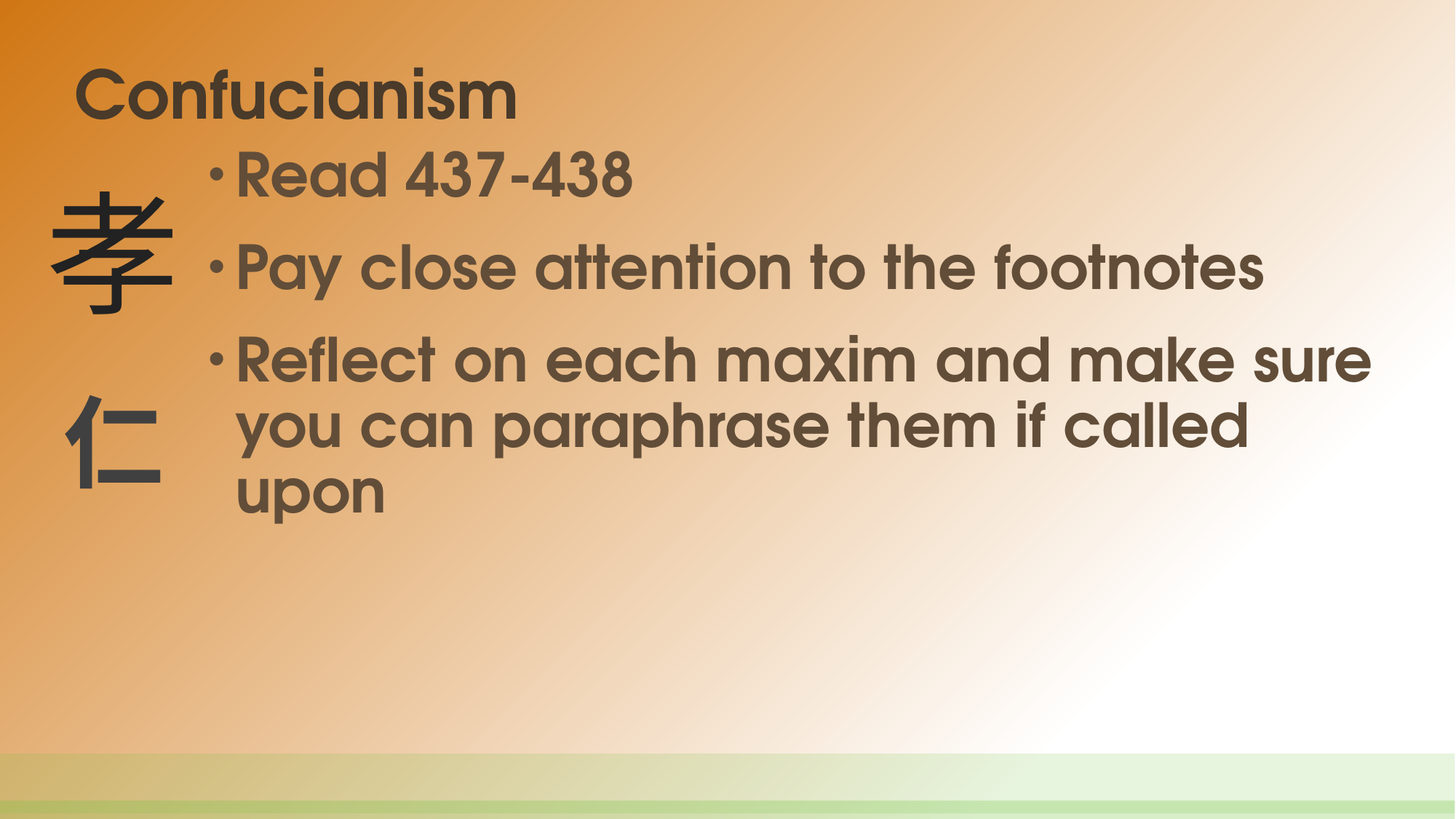

# Confucianism
Read 437-438
Pay close attention to the footnotes
Reflect on each maxim and make sure you can paraphrase them if called upon

孝
仁